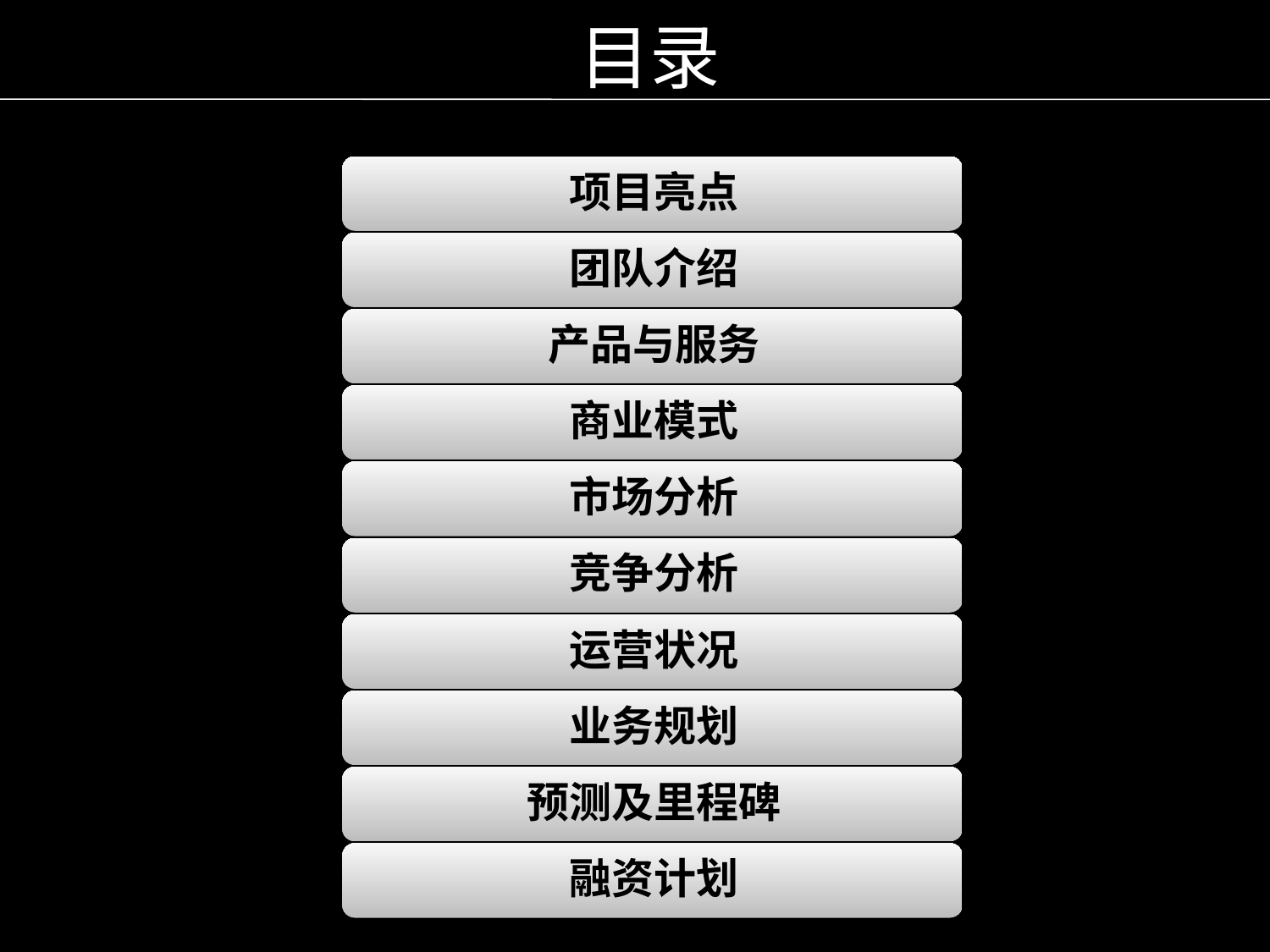

目录
项目亮点
团队介绍
产品与服务
商业模式
市场分析
竞争分析
运营状况
业务规划
预测及里程碑
融资计划